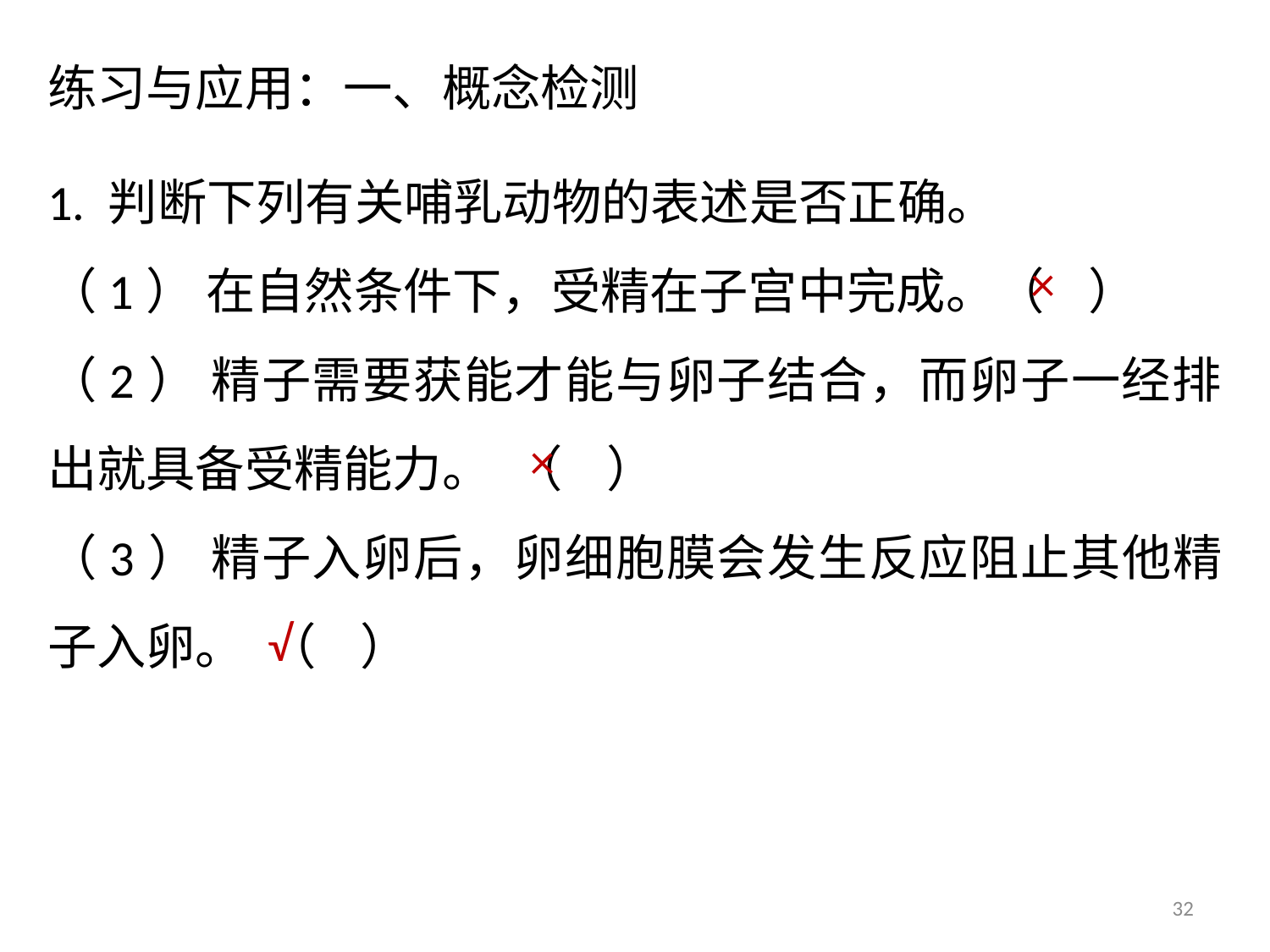

练习与应用：一、概念检测
1. 判断下列有关哺乳动物的表述是否正确。
（1） 在自然条件下，受精在子宫中完成。（    ）
（2） 精子需要获能才能与卵子结合，而卵子一经排出就具备受精能力。  （    ）
（3） 精子入卵后，卵细胞膜会发生反应阻止其他精子入卵。  （    ）

×
×
√
32